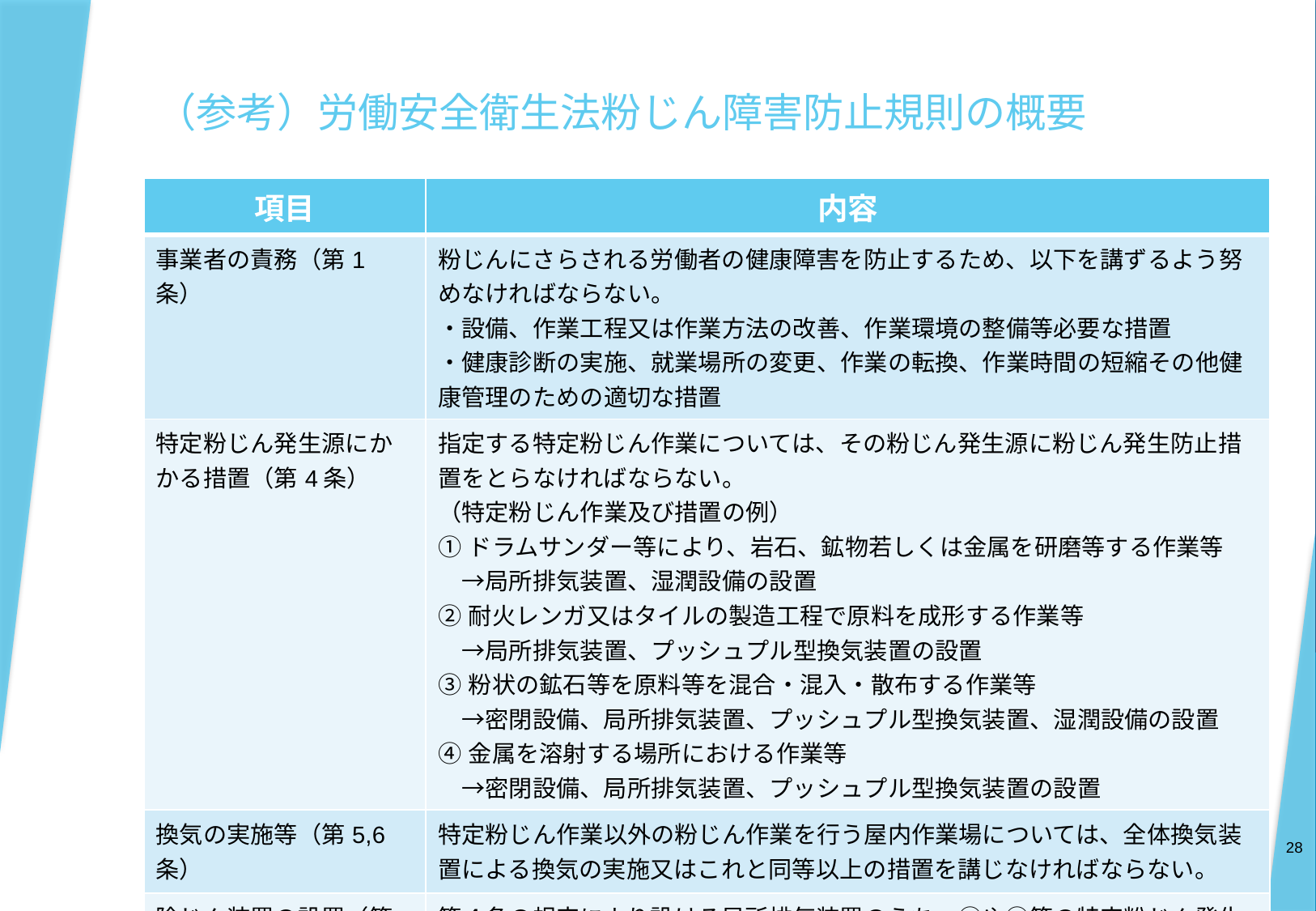

# （参考）労働安全衛生法粉じん障害防止規則の概要
| 項目 | 内容 |
| --- | --- |
| 事業者の責務（第1条） | 粉じんにさらされる労働者の健康障害を防止するため、以下を講ずるよう努めなければならない。 ・設備、作業工程又は作業方法の改善、作業環境の整備等必要な措置 ・健康診断の実施、就業場所の変更、作業の転換、作業時間の短縮その他健康管理のための適切な措置 |
| 特定粉じん発生源にかかる措置（第4条） | 指定する特定粉じん作業については、その粉じん発生源に粉じん発生防止措置をとらなければならない。 （特定粉じん作業及び措置の例） ①ドラムサンダー等により、岩石、鉱物若しくは金属を研磨等する作業等 　→局所排気装置、湿潤設備の設置 ②耐火レンガ又はタイルの製造工程で原料を成形する作業等 　→局所排気装置、プッシュプル型換気装置の設置 ③粉状の鉱石等を原料等を混合・混入・散布する作業等 　→密閉設備、局所排気装置、プッシュプル型換気装置、湿潤設備の設置 ④金属を溶射する場所における作業等 　→密閉設備、局所排気装置、プッシュプル型換気装置の設置 |
| 換気の実施等（第5,6条） | 特定粉じん作業以外の粉じん作業を行う屋内作業場については、全体換気装置による換気の実施又はこれと同等以上の措置を講じなければならない。 |
| 除じん装置の設置（第10条） | 第４条の規定により設ける局所排気装置のうち、①や④等の特定粉じん発生源に係るものには、除じん装置を設けなければならない。 |

28